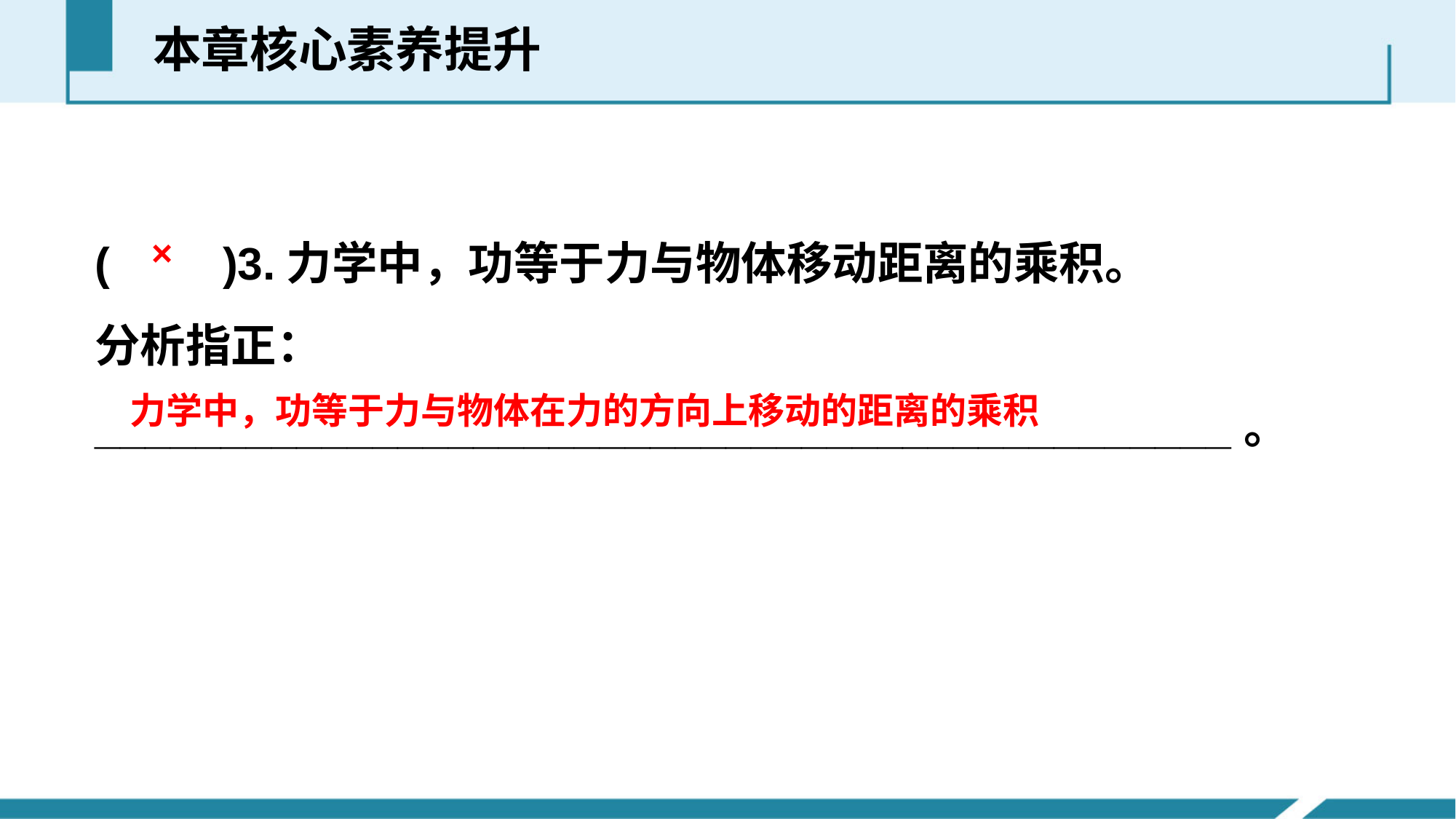

本章核心素养提升
(　　)3.力学中，功等于力与物体移动距离的乘积。
分析指正：_____________________________________________。
×
力学中，功等于力与物体在力的方向上移动的距离的乘积